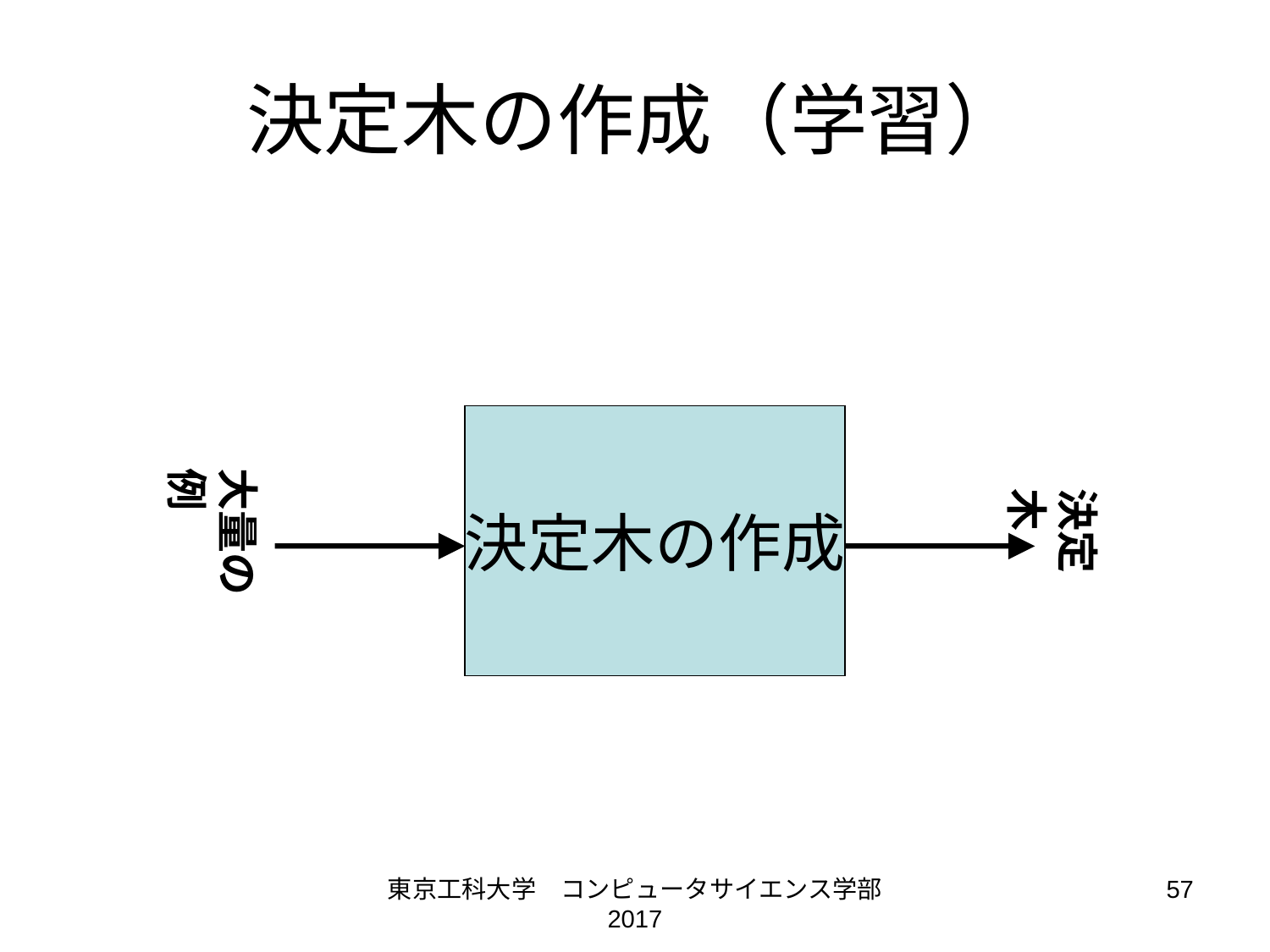

# 決定木の作成（学習）

決定木の作成
大量の例
決定木

東京工科大学　コンピュータサイエンス学部 2017
57